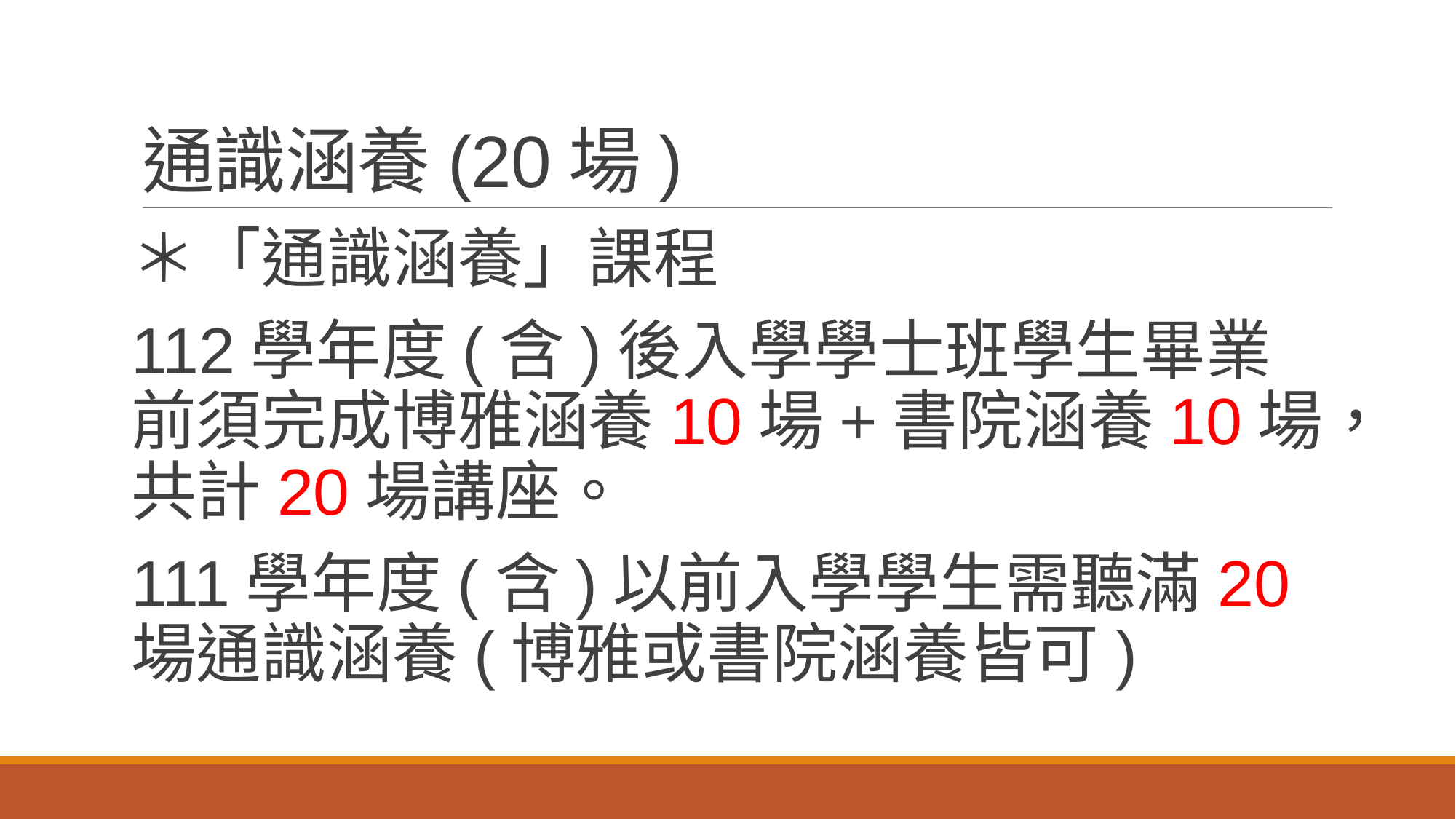

# 通識涵養(20場)
＊「通識涵養」課程
112學年度(含)後入學學士班學生畢業前須完成博雅涵養10場+書院涵養10場，共計20場講座。
111學年度(含)以前入學學生需聽滿20 場通識涵養(博雅或書院涵養皆可)